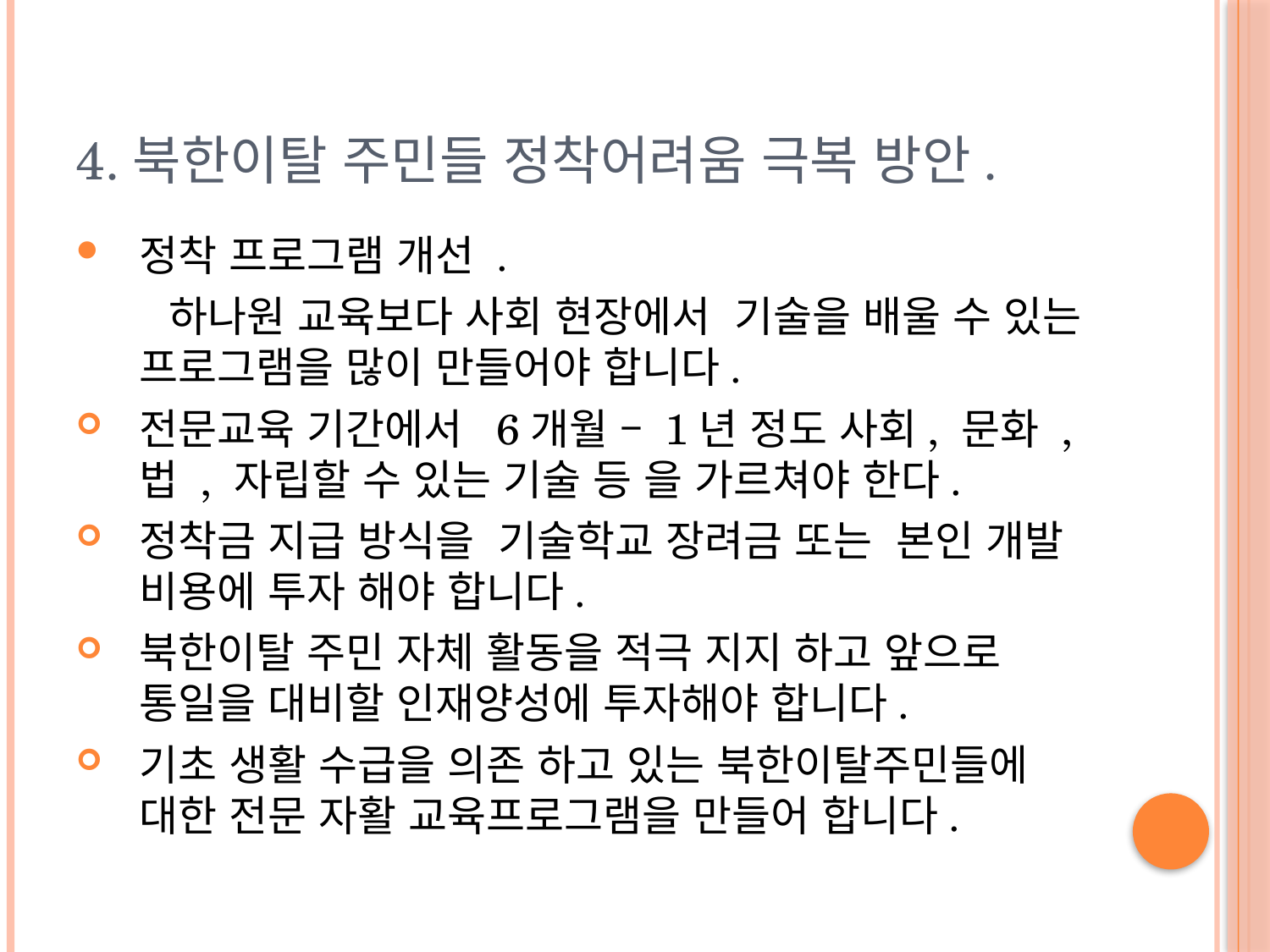

# 4.북한이탈 주민들 정착어려움 극복 방안.
정착 프로그램 개선 .
       하나원 교육보다 사회 현장에서  기술을 배울 수 있는 프로그램을 많이 만들어야 합니다.
전문교육 기간에서  6개월 – 1년 정도 사회, 문화 , 법 , 자립할 수 있는 기술 등 을 가르쳐야 한다.
정착금 지급 방식을  기술학교 장려금 또는  본인 개발 비용에 투자 해야 합니다.
북한이탈 주민 자체 활동을 적극 지지 하고 앞으로 통일을 대비할 인재양성에 투자해야 합니다.
기초 생활 수급을 의존 하고 있는 북한이탈주민들에 대한 전문 자활 교육프로그램을 만들어 합니다.